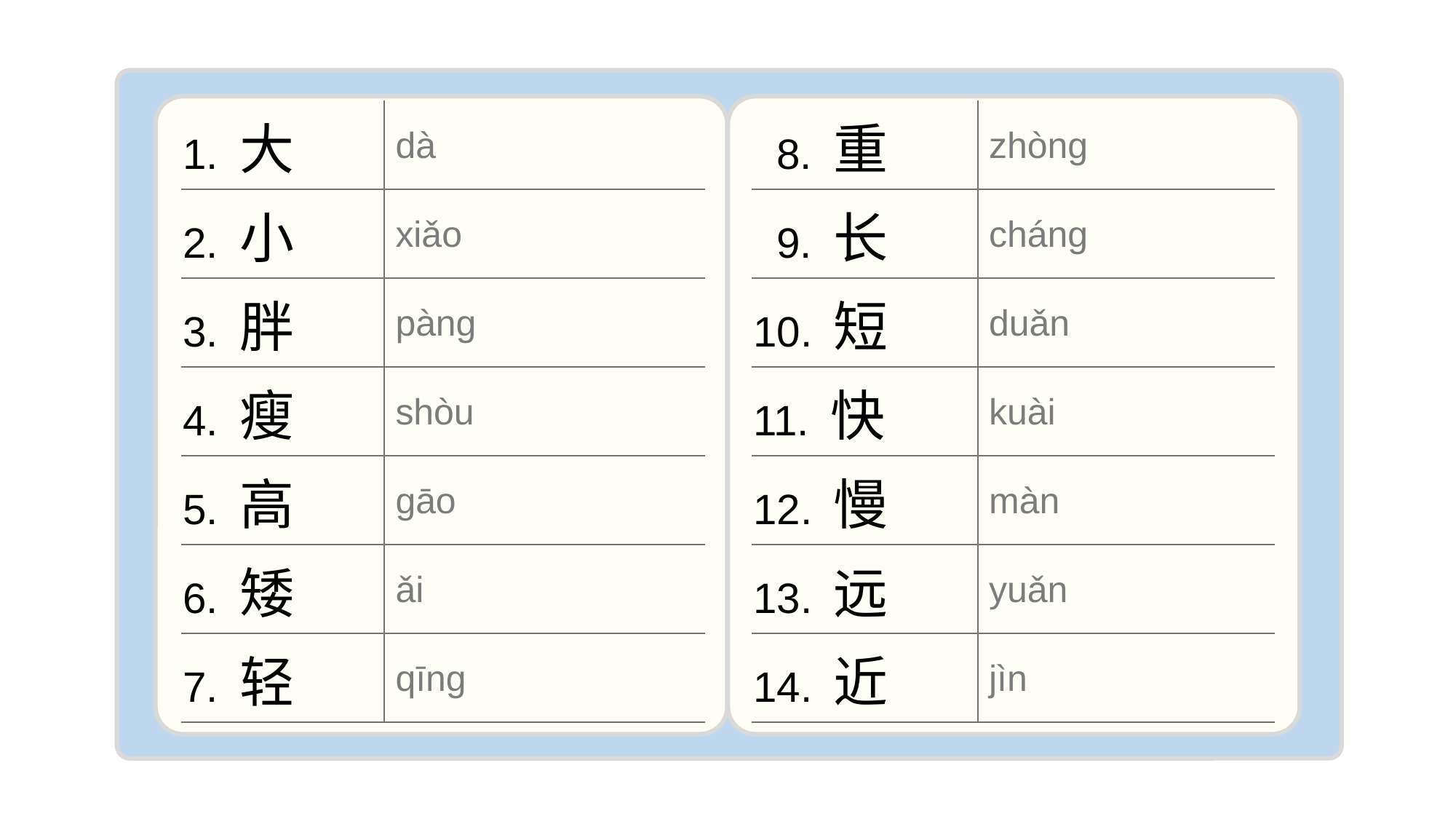

| 1. 大 | dà |
| --- | --- |
| 2. 小 | xiǎo |
| 3. 胖 | pànɡ |
| 4. 瘦 | shòu |
| 5. 高 | ɡāo |
| 6. 矮 | ǎi |
| 7. 轻 | qīnɡ |
| 8. 重 | zhònɡ |
| --- | --- |
| 9. 长 | chánɡ |
| 10. 短 | duǎn |
| 11. 快 | kuài |
| 12. 慢 | màn |
| 13. 远 | yuǎn |
| 14. 近 | jìn |